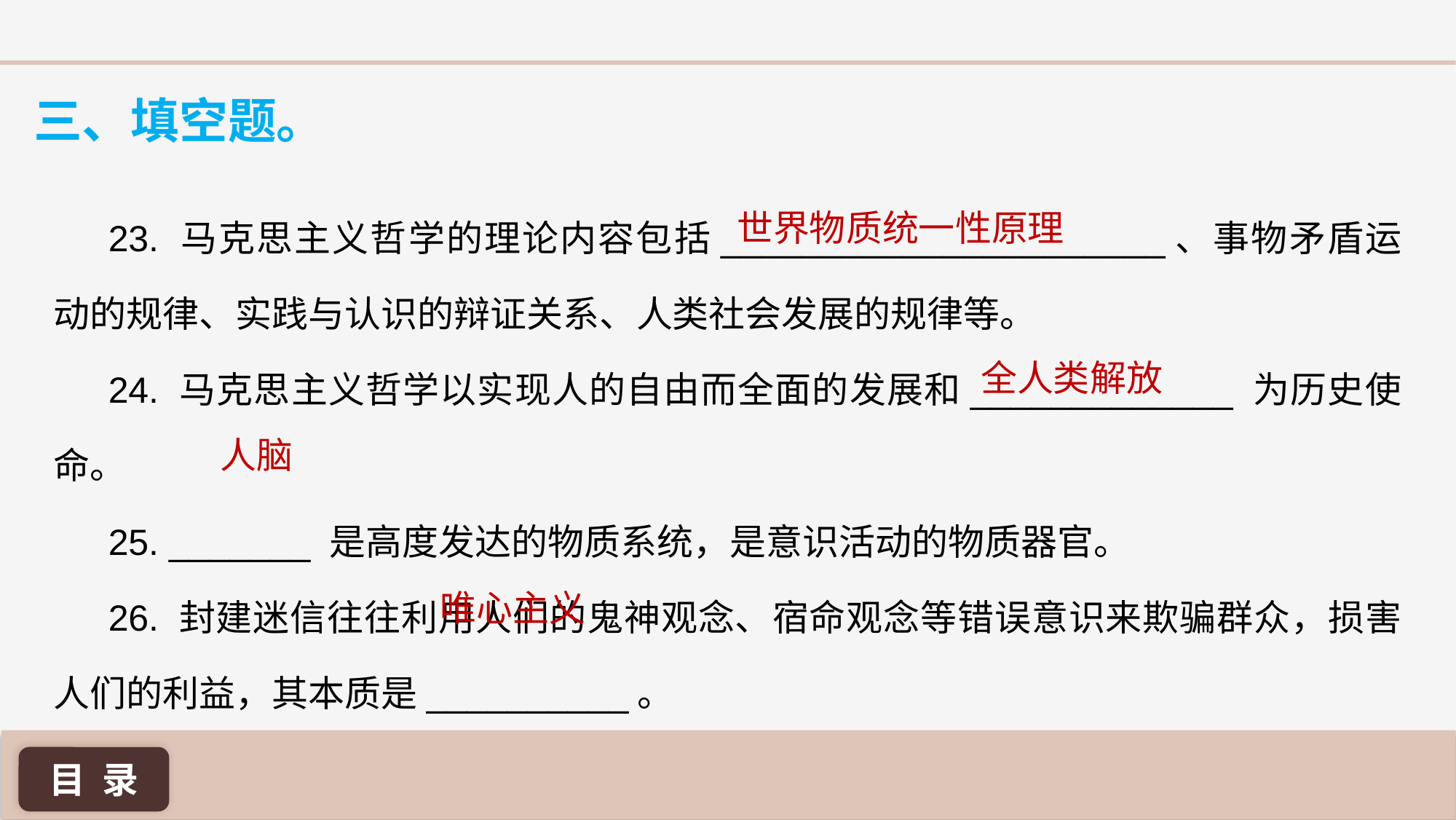

三、填空题。
23. 马克思主义哲学的理论内容包括______________________、事物矛盾运动的规律、实践与认识的辩证关系、人类社会发展的规律等。
24. 马克思主义哲学以实现人的自由而全面的发展和_____________ 为历史使命。
25. _______ 是高度发达的物质系统，是意识活动的物质器官。
26. 封建迷信往往利用人们的鬼神观念、宿命观念等错误意识来欺骗群众，损害人们的利益，其本质是__________。
世界物质统一性原理
全人类解放
人脑
唯心主义